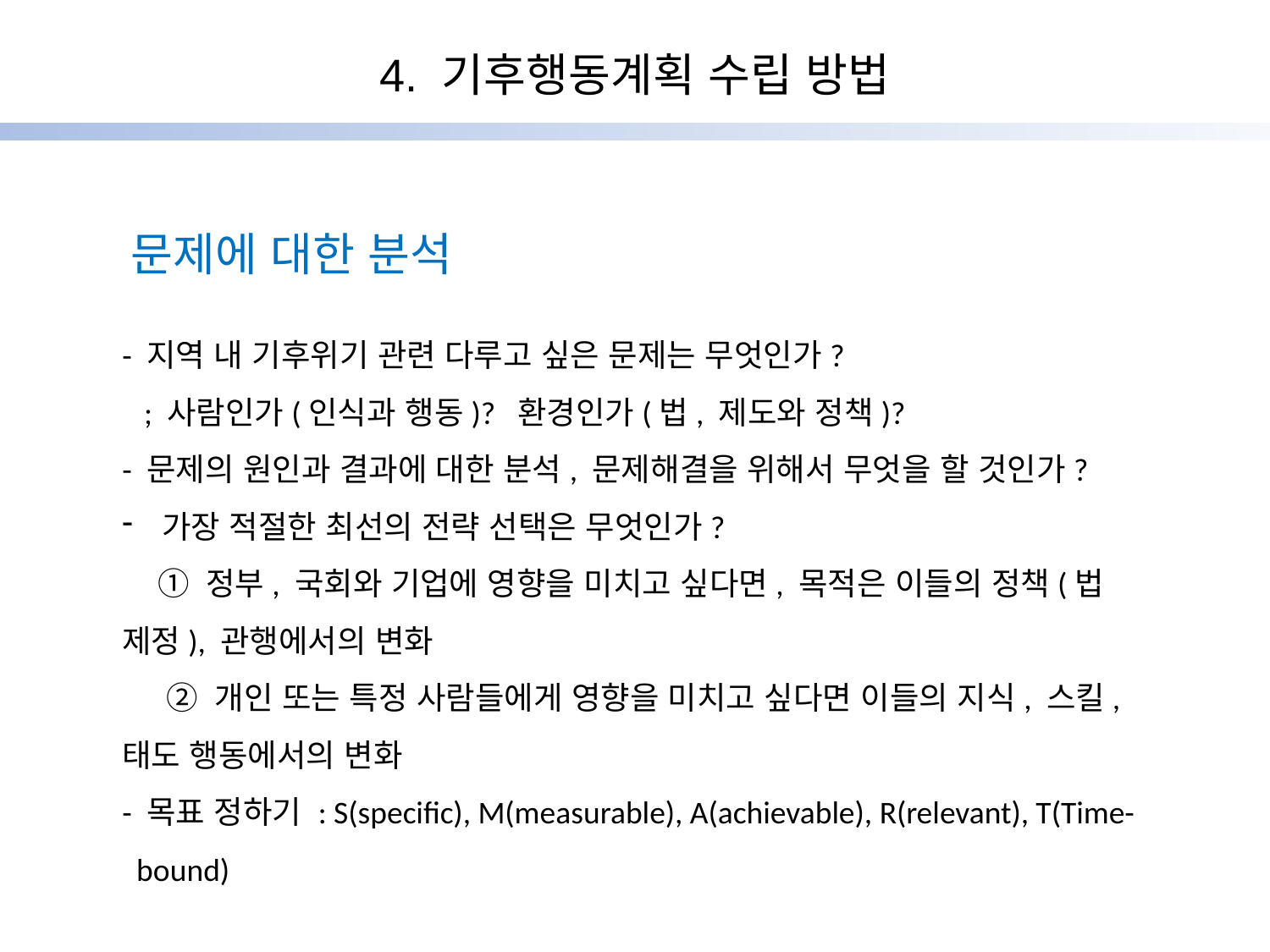

4. 기후행동계획 수립 방법

문제에 대한 분석
- 지역 내 기후위기 관련 다루고 싶은 문제는 무엇인가?
   ; 사람인가(인식과 행동)?  환경인가(법, 제도와 정책)?
- 문제의 원인과 결과에 대한 분석, 문제해결을 위해서 무엇을 할 것인가?
가장 적절한 최선의 전략 선택은 무엇인가?
    ① 정부, 국회와 기업에 영향을 미치고 싶다면, 목적은 이들의 정책(법 제정), 관행에서의 변화
     ② 개인 또는 특정 사람들에게 영향을 미치고 싶다면 이들의 지식, 스킬,
태도 행동에서의 변화
- 목표 정하기 : S(specific), M(measurable), A(achievable), R(relevant), T(Time-
  bound)
1990
1995
2000
2005
2010
2013